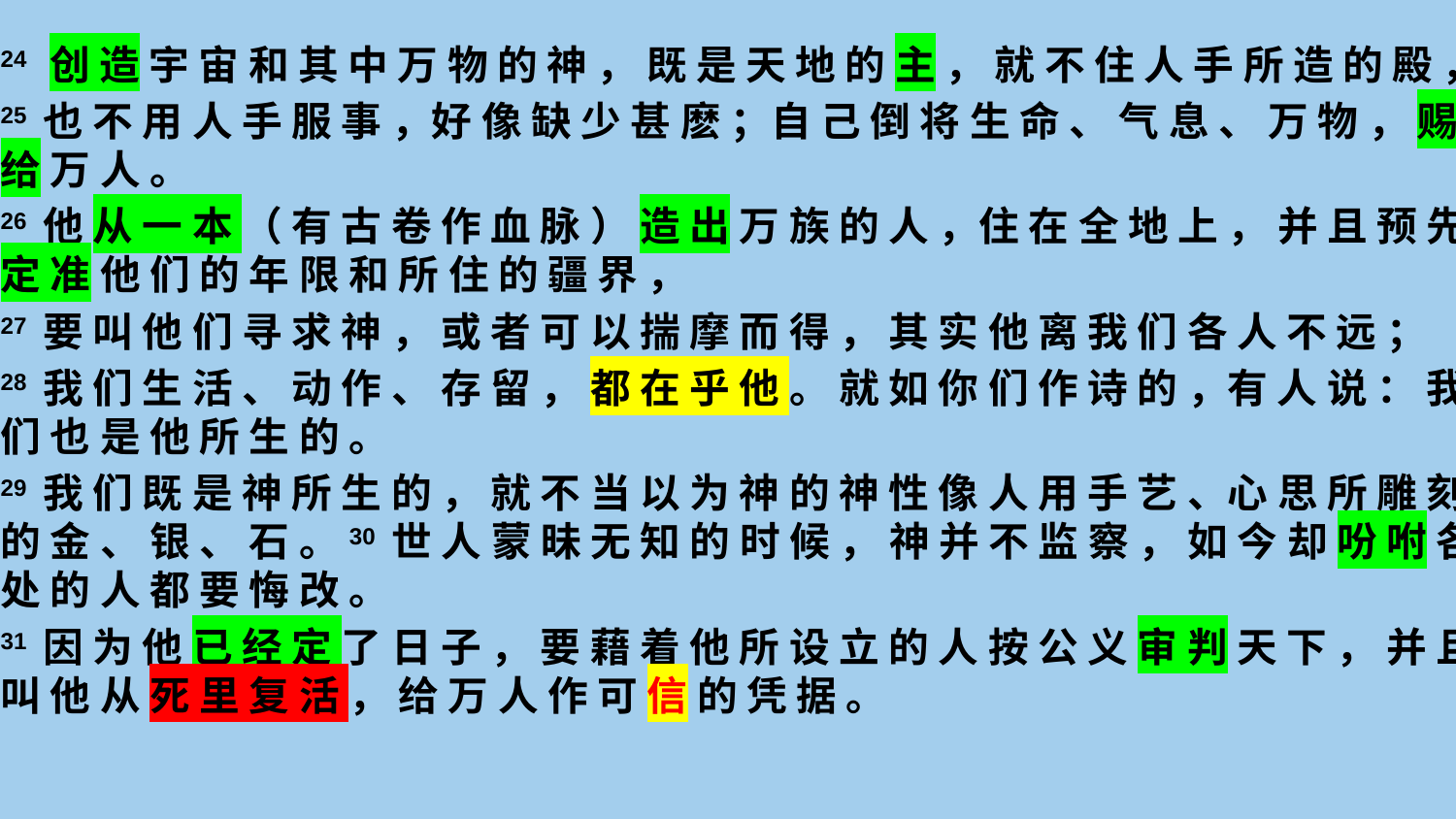

24  创 造 宇 宙 和 其 中 万 物 的 神 ， 既 是 天 地 的 主 ， 就 不 住 人 手 所 造 的 殿 ，
25 也 不 用 人 手 服 事 ，好 像 缺 少 甚 麽 ；自 己 倒 将 生 命 、 气 息 、 万 物 ， 赐 给 万 人 。
26 他 从 一 本 （ 有 古 卷 作 血 脉 ） 造 出 万 族 的 人 ，住 在 全 地 上 ， 并 且 预 先 定 准 他 们 的 年 限 和 所 住 的 疆 界 ，
27 要 叫 他 们 寻 求 神 ， 或 者 可 以 揣 摩 而 得 ， 其 实 他 离 我 们 各 人 不 远 ；
28 我 们 生 活 、 动 作 、 存 留 ， 都 在 乎 他 。 就 如 你 们 作 诗 的 ，有 人 说 ： 我 们 也 是 他 所 生 的 。
29 我 们 既 是 神 所 生 的 ， 就 不 当 以 为 神 的 神 性 像 人 用 手 艺 、心 思 所 雕 刻 的 金 、 银 、 石 。30 世 人 蒙 昧 无 知 的 时 候 ， 神 并 不 监 察 ， 如 今 却 吩 咐 各 处 的 人 都 要 悔 改 。
31 因 为 他 已 经 定 了 日 子 ， 要 藉 着 他 所 设 立 的 人 按 公 义 审 判 天 下 ， 并 且 叫 他 从 死 里 复 活 ， 给 万 人 作 可 信 的 凭 据 。